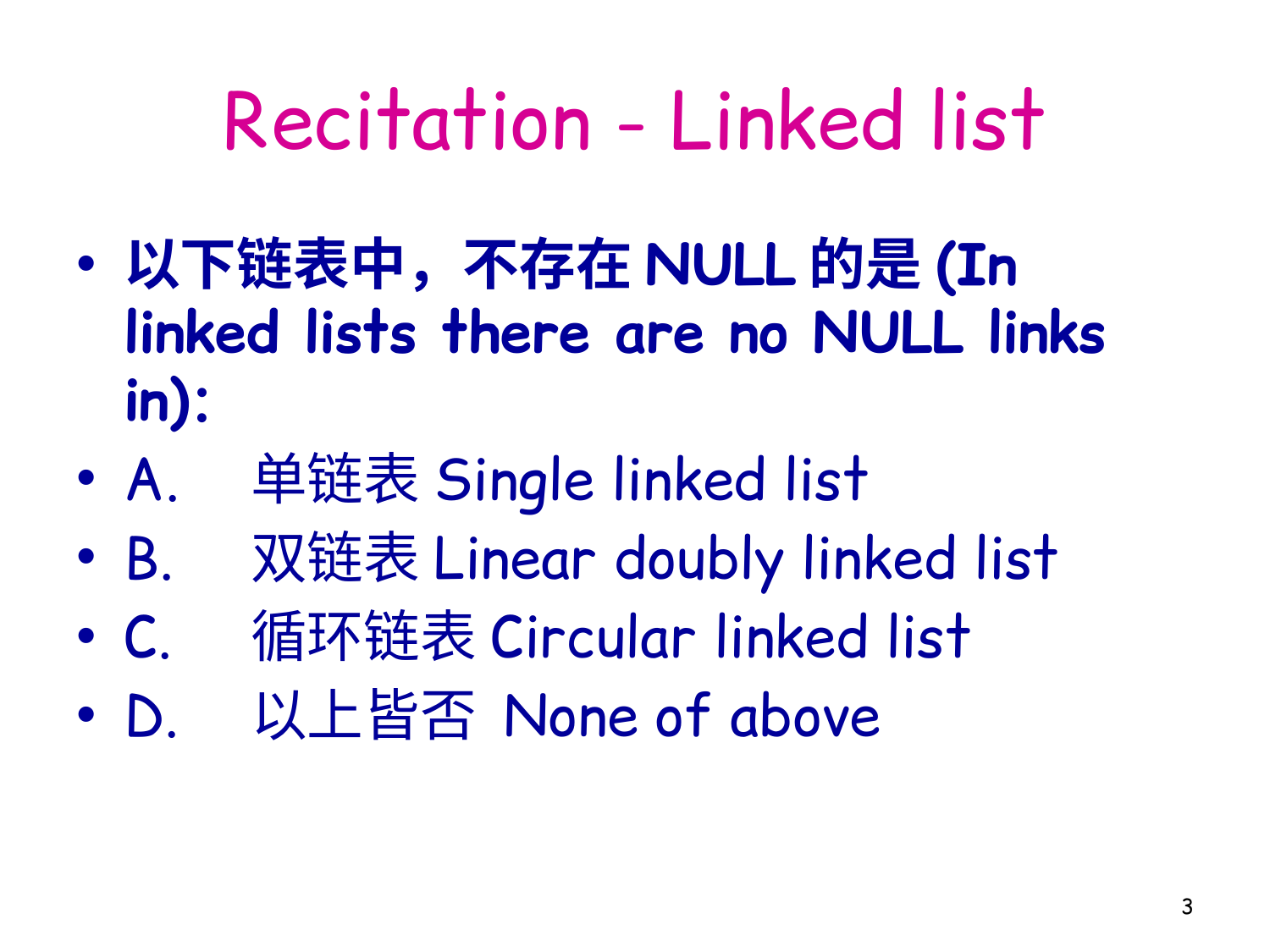

# Recitation - Linked list
以下链表中，不存在NULL的是(In linked lists there are no NULL links in):
A.	单链表Single linked list
B.	双链表Linear doubly linked list
C.	循环链表Circular linked list
D.	以上皆否 None of above

3